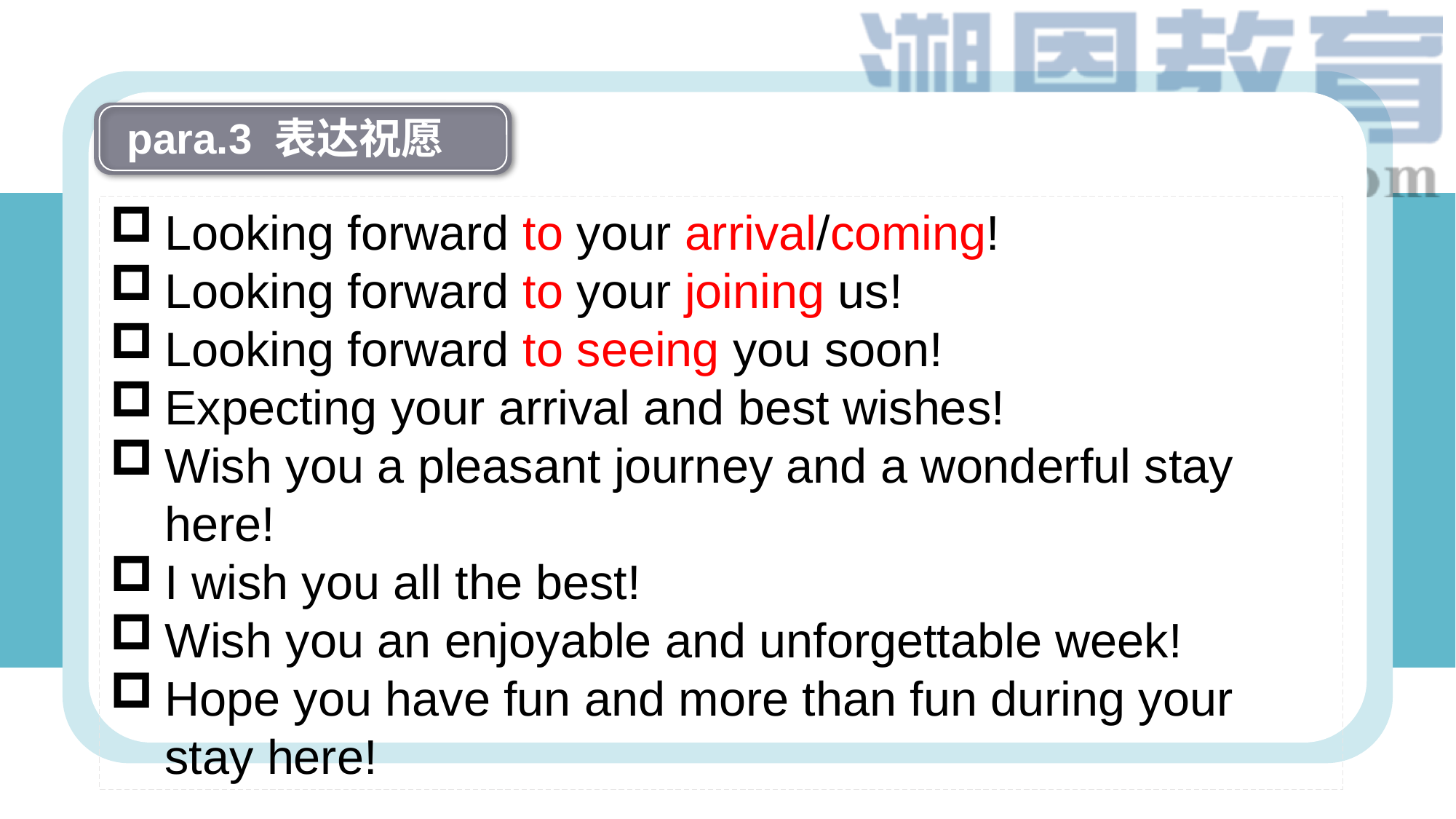

para.3 表达祝愿
Looking forward to your arrival/coming!
Looking forward to your joining us!
Looking forward to seeing you soon!
Expecting your arrival and best wishes!
Wish you a pleasant journey and a wonderful stay here!
I wish you all the best!
Wish you an enjoyable and unforgettable week!
Hope you have fun and more than fun during your stay here!